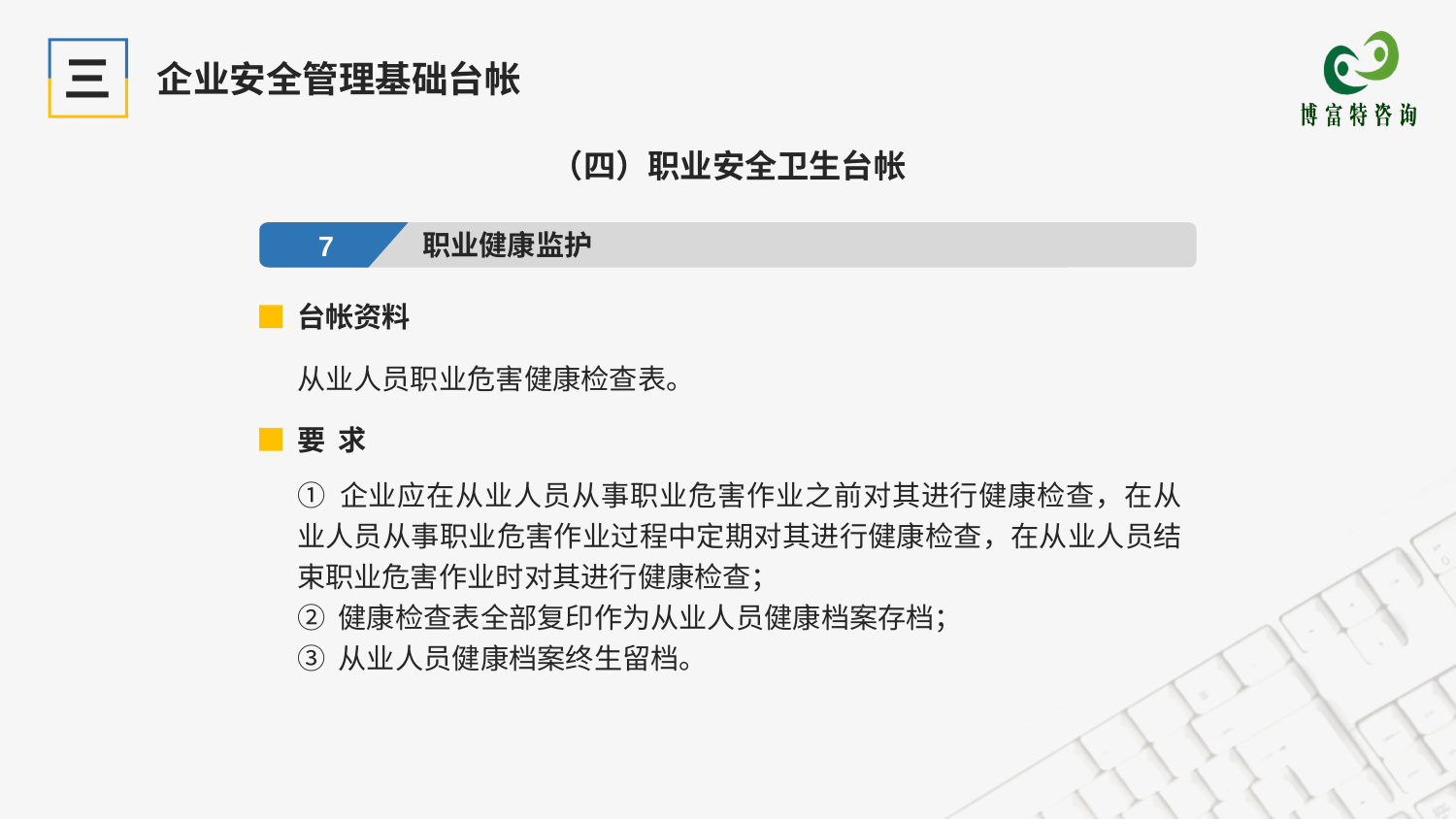

三
企业安全管理基础台帐
（四）职业安全卫生台帐
职业健康监护
7

台帐资料
从业人员职业危害健康检查表。
要  求

① 企业应在从业人员从事职业危害作业之前对其进行健康检查，在从业人员从事职业危害作业过程中定期对其进行健康检查，在从业人员结束职业危害作业时对其进行健康检查；
② 健康检查表全部复印作为从业人员健康档案存档；
③ 从业人员健康档案终生留档。